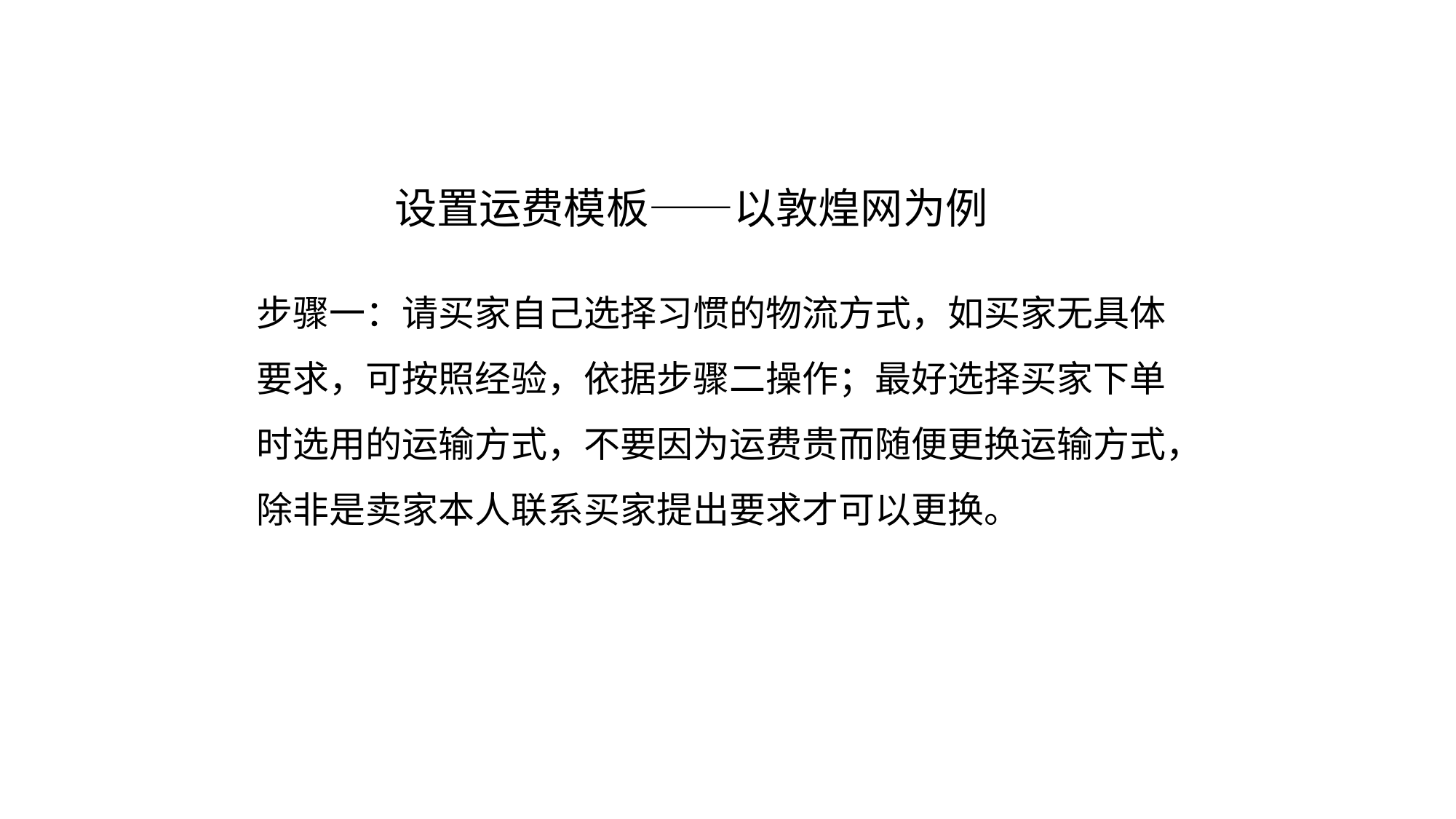

# 项目实训
设置运费模板——以敦煌网为例
步骤一：请买家自己选择习惯的物流方式，如买家无具体要求，可按照经验，依据步骤二操作；最好选择买家下单时选用的运输方式，不要因为运费贵而随便更换运输方式，除非是卖家本人联系买家提出要求才可以更换。